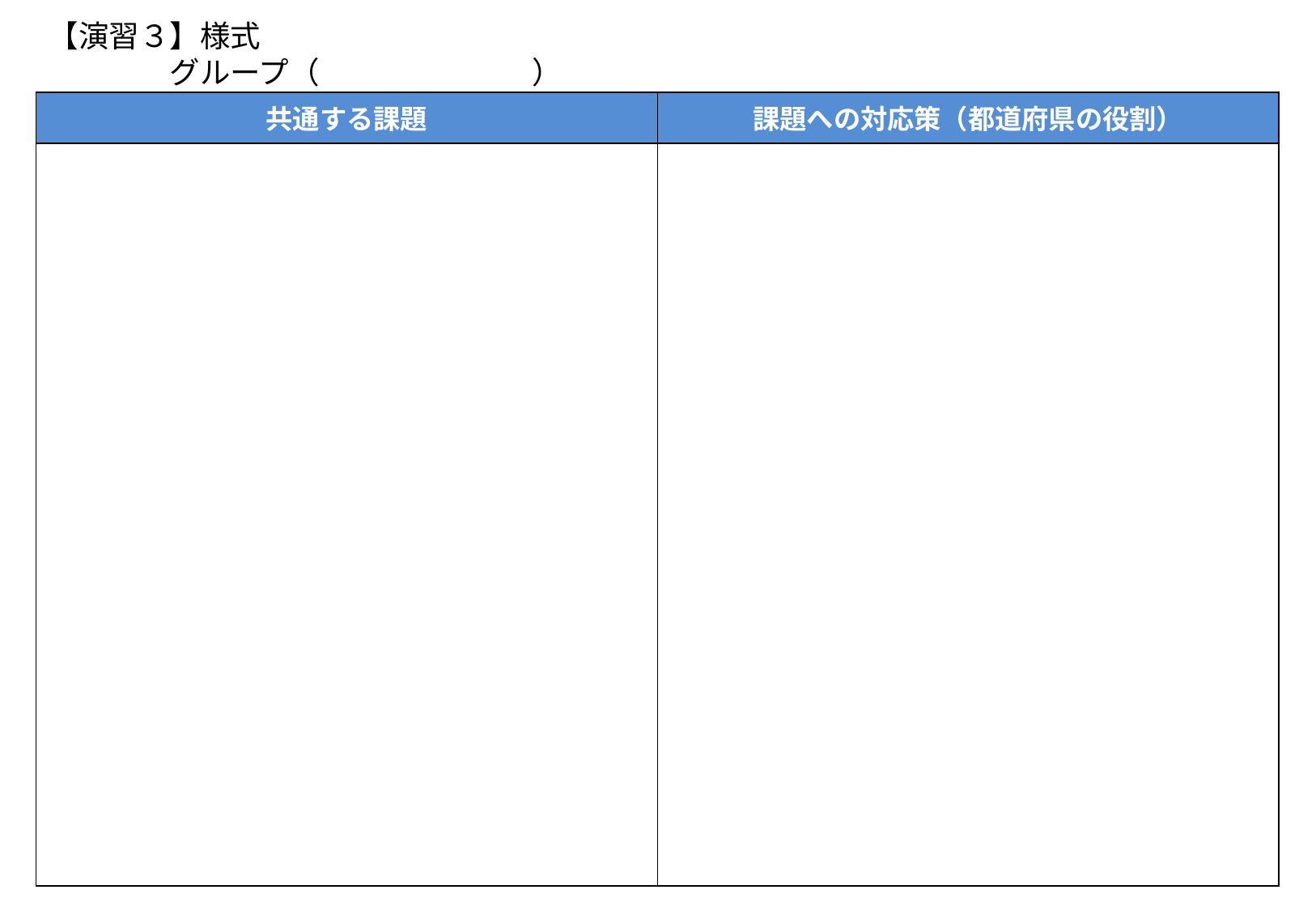

# 【演習３】様式　　　　　　　　　　　　　　　　　　　　　　　　　　　　　　　　　　　　　グループ（　　　　　　　）
| 共通する課題 | 課題への対応策（都道府県の役割） |
| --- | --- |
|  |  |